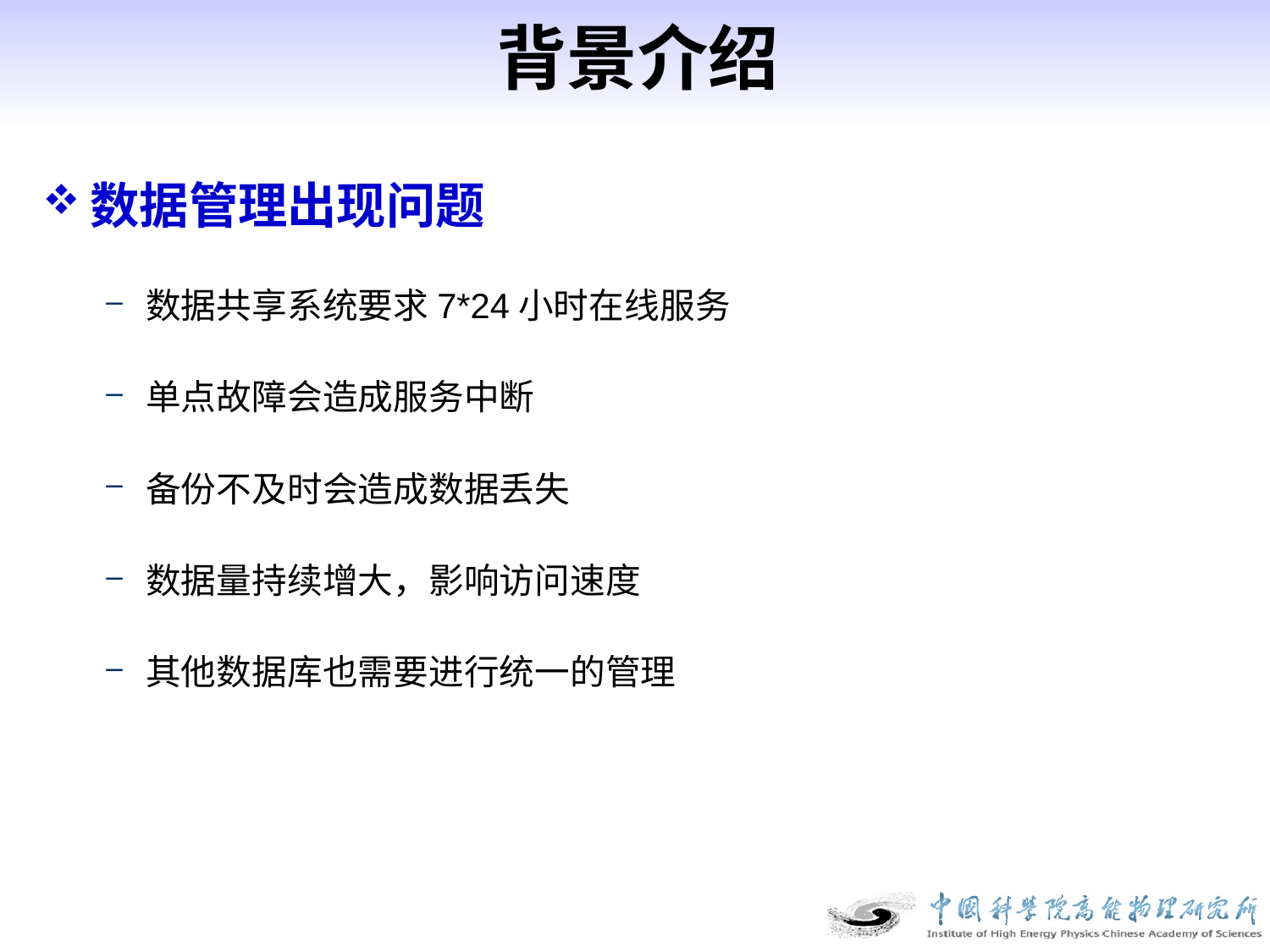

# 背景介绍
数据管理出现问题
数据共享系统要求7*24小时在线服务
单点故障会造成服务中断
备份不及时会造成数据丢失
数据量持续增大，影响访问速度
其他数据库也需要进行统一的管理